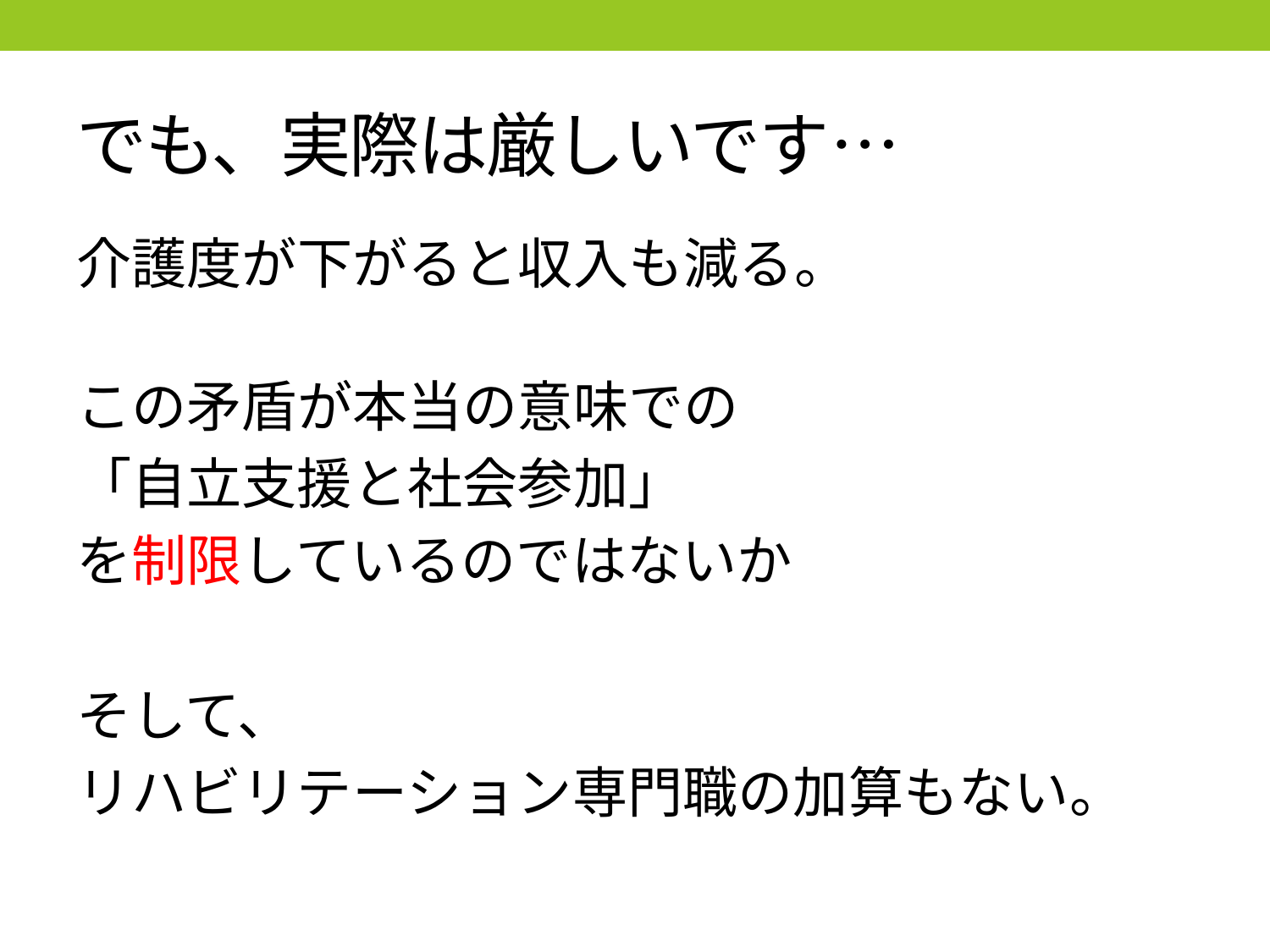

# でも、実際は厳しいです…
介護度が下がると収入も減る。
この矛盾が本当の意味での
「自立支援と社会参加」
を制限しているのではないか

そして、
リハビリテーション専門職の加算もない。